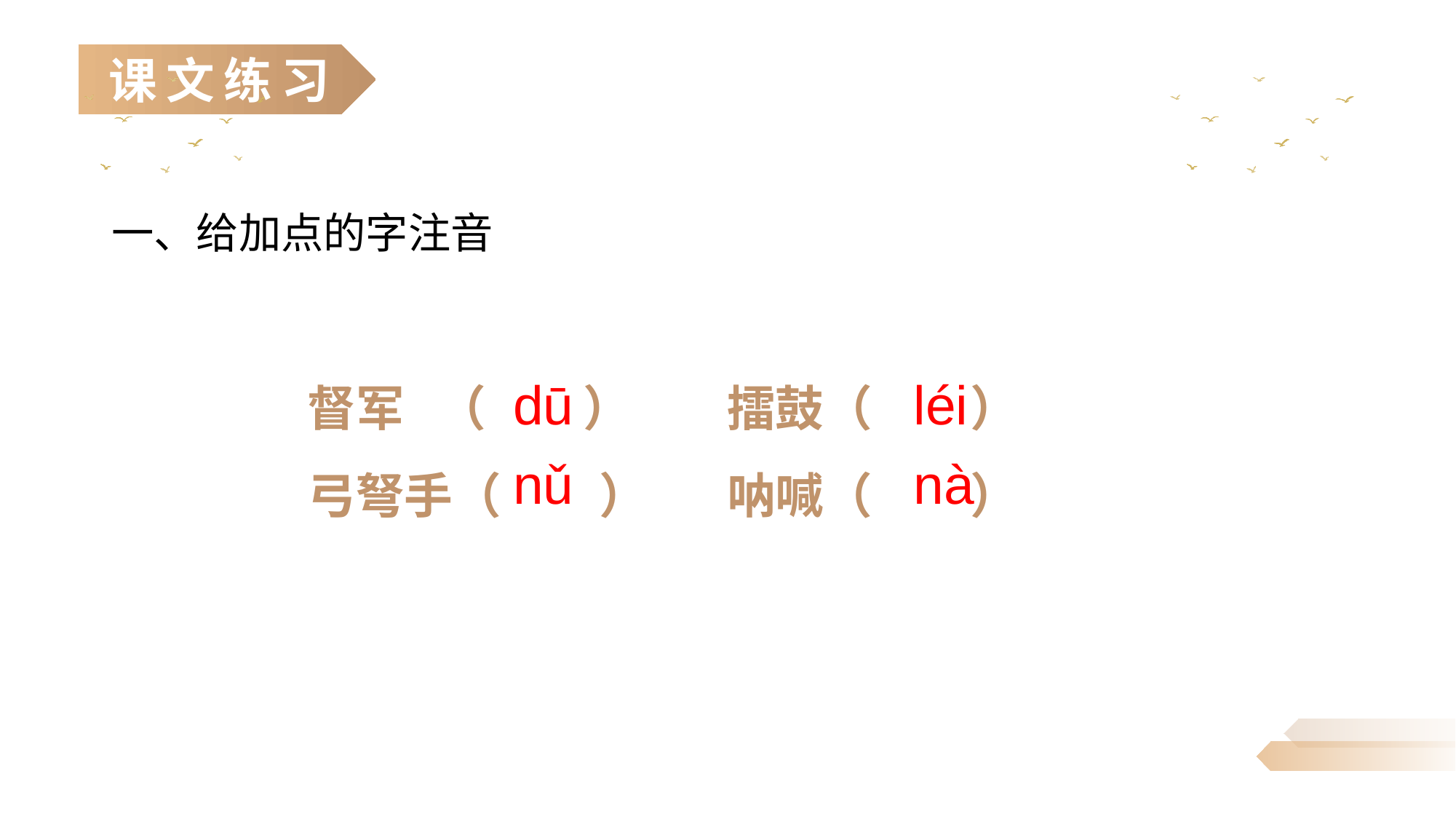

一、给加点的字注音
督军   （    ）     擂鼓（    ）
弓弩手（    ）      呐喊（    ）
dū
léi
nǔ
nà